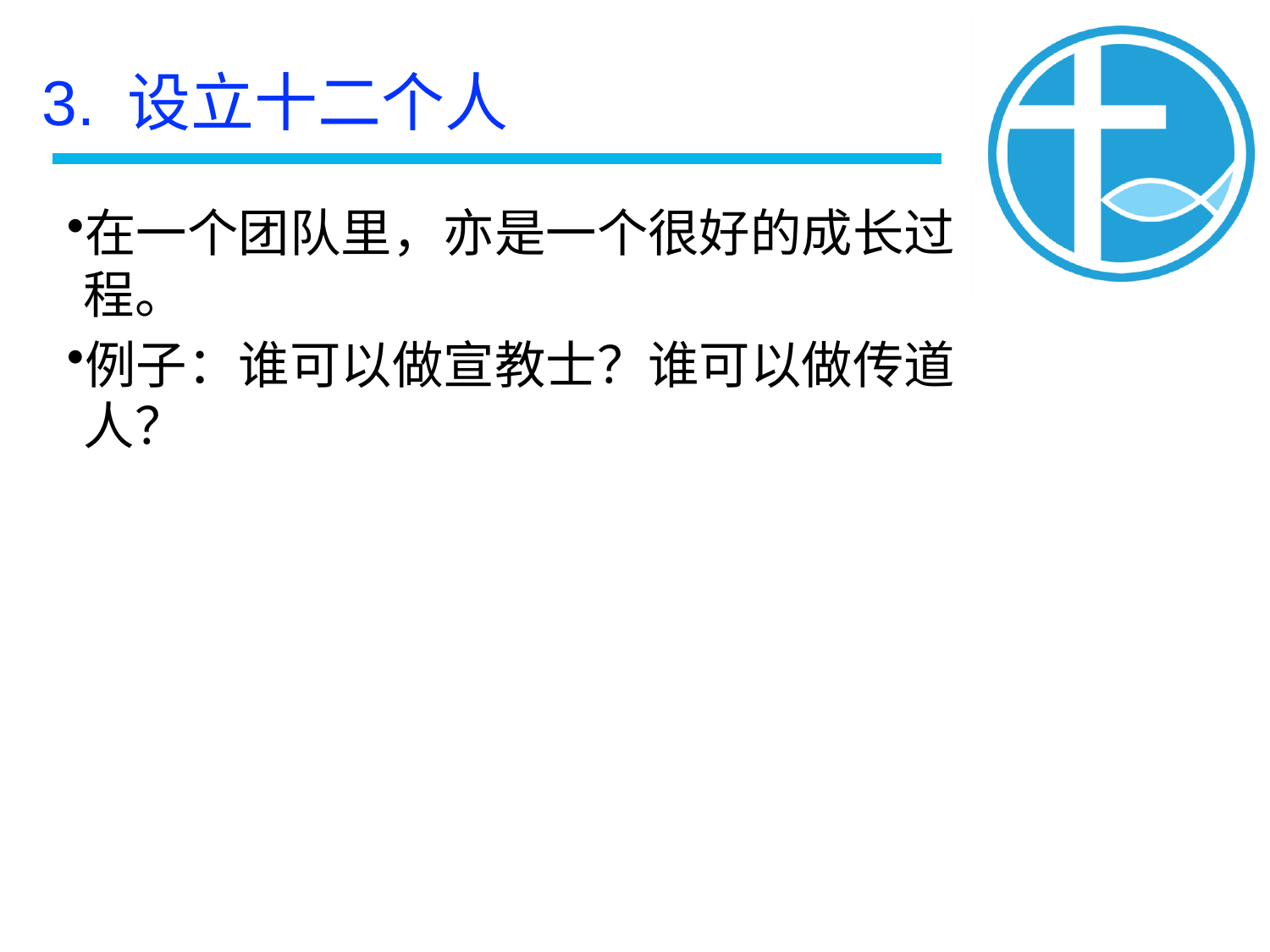

3. 设立十二个人
在一个团队里，亦是一个很好的成长过程。
例子：谁可以做宣教士？谁可以做传道人？